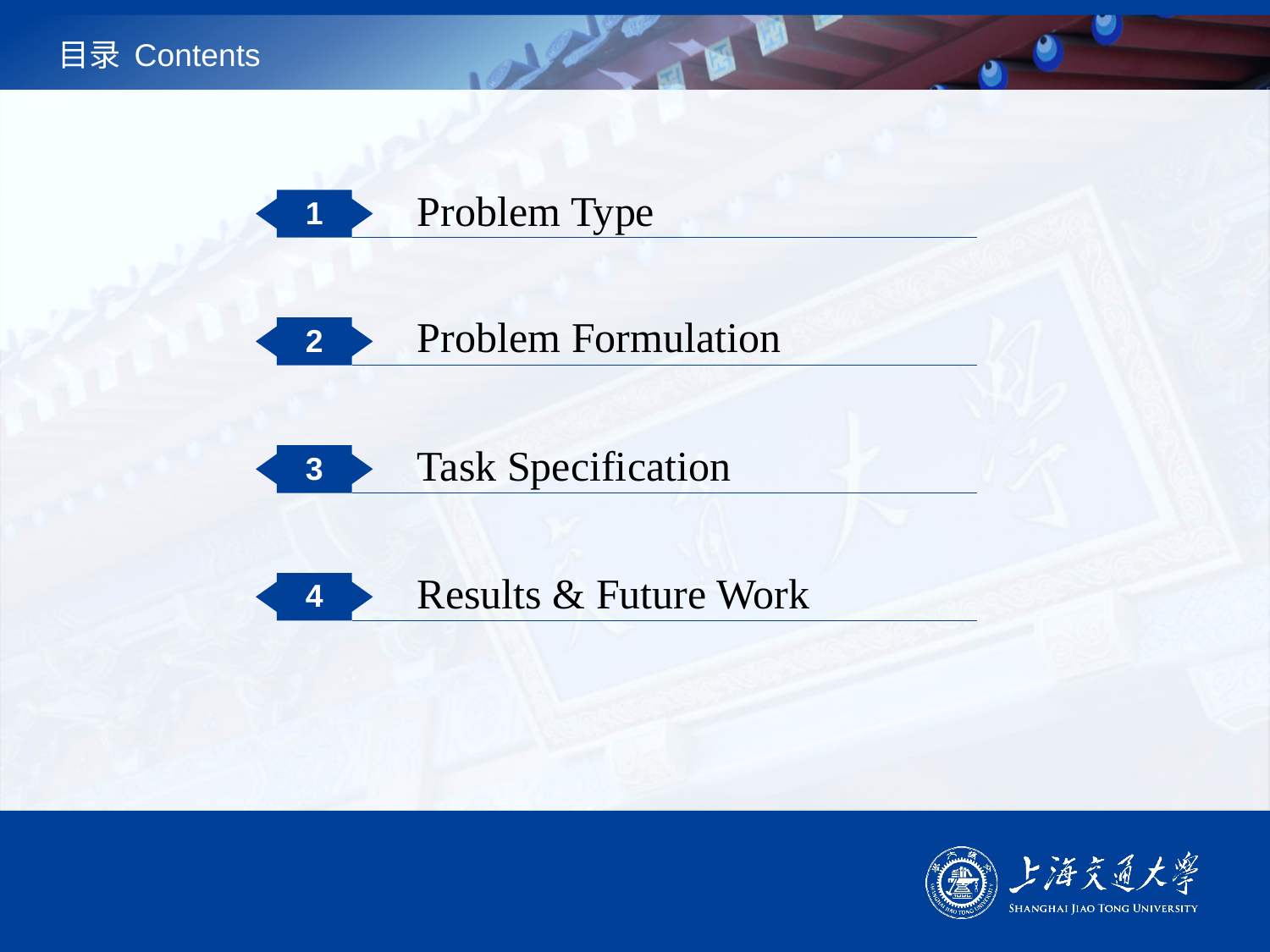

# 目录 Contents
Problem Type
1

Problem Formulation
2

Task Specification
3

Results & Future Work
4